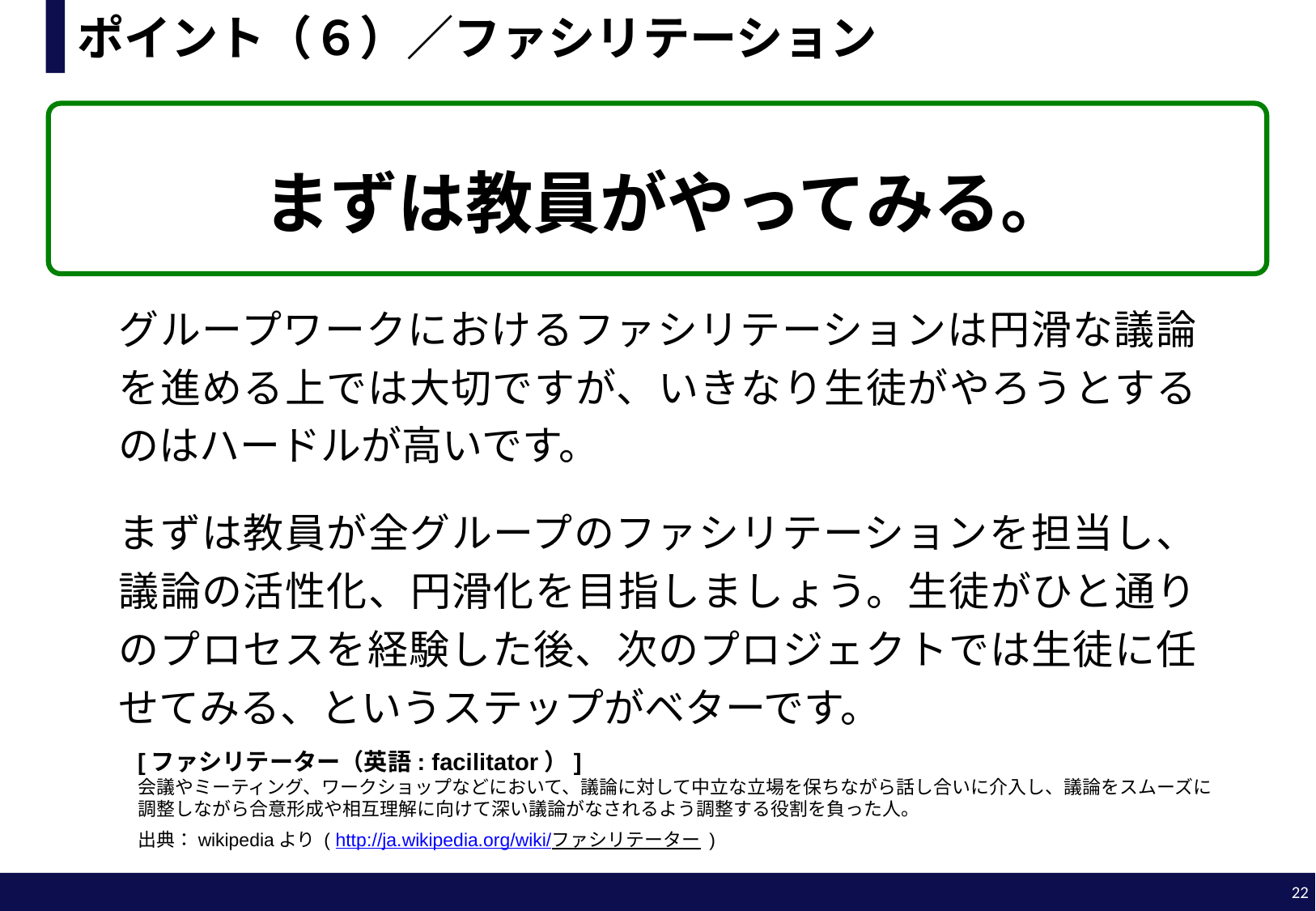

# ポイント（６）／ファシリテーション
まずは教員がやってみる。
グループワークにおけるファシリテーションは円滑な議論を進める上では大切ですが、いきなり生徒がやろうとするのはハードルが高いです。

まずは教員が全グループのファシリテーションを担当し、議論の活性化、円滑化を目指しましょう。生徒がひと通りのプロセスを経験した後、次のプロジェクトでは生徒に任せてみる、というステップがベターです。
[ファシリテーター（英語: facilitator）]
会議やミーティング、ワークショップなどにおいて、議論に対して中立な立場を保ちながら話し合いに介入し、議論をスムーズに
調整しながら合意形成や相互理解に向けて深い議論がなされるよう調整する役割を負った人。

出典：wikipediaより ( http://ja.wikipedia.org/wiki/ファシリテーター )